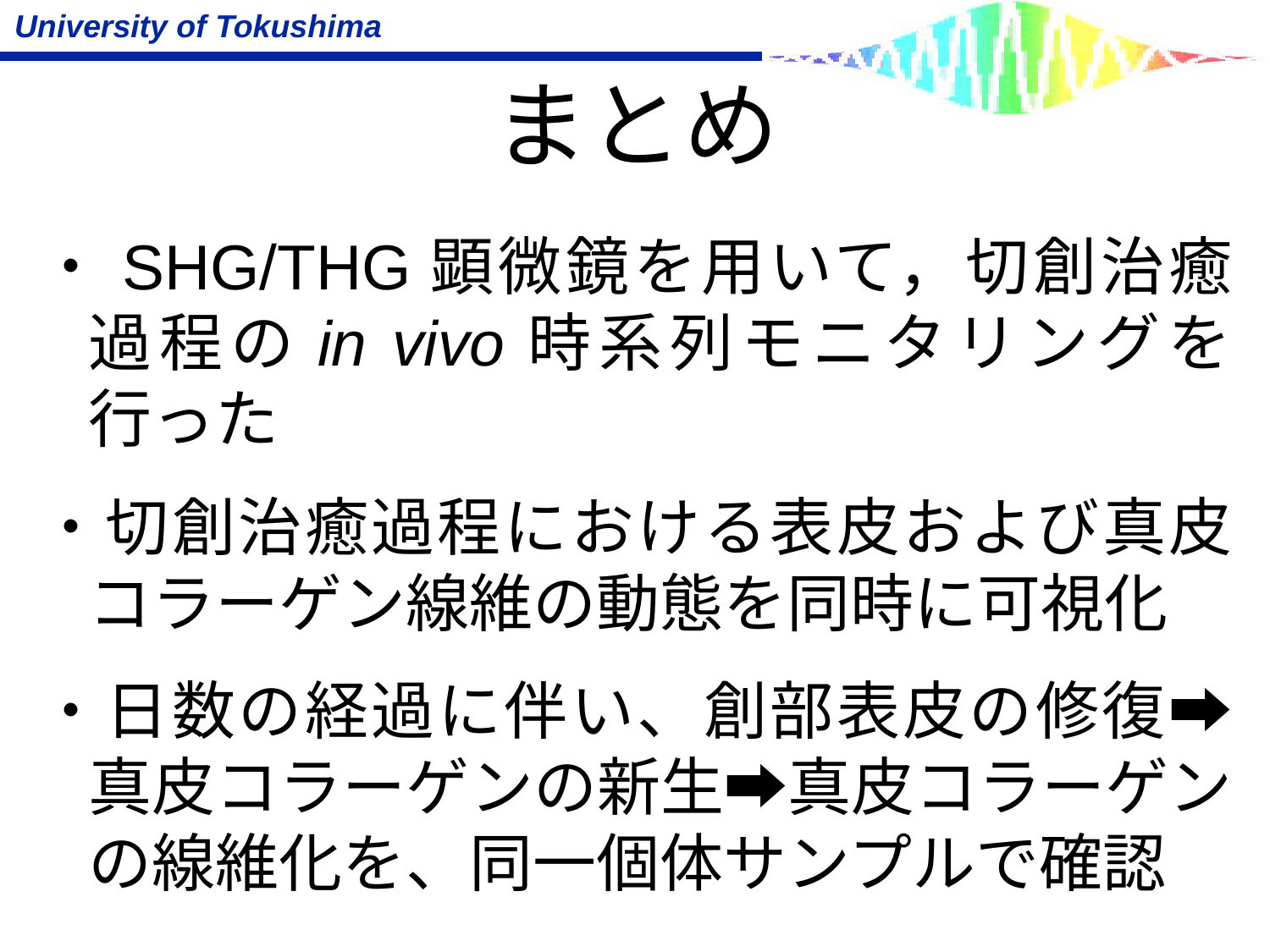

# まとめ
・SHG/THG顕微鏡を用いて，切創治癒過程のin vivo時系列モニタリングを行った
・切創治癒過程における表皮および真皮コラーゲン線維の動態を同時に可視化
・日数の経過に伴い、創部表皮の修復➡真皮コラーゲンの新生➡真皮コラーゲンの線維化を、同一個体サンプルで確認